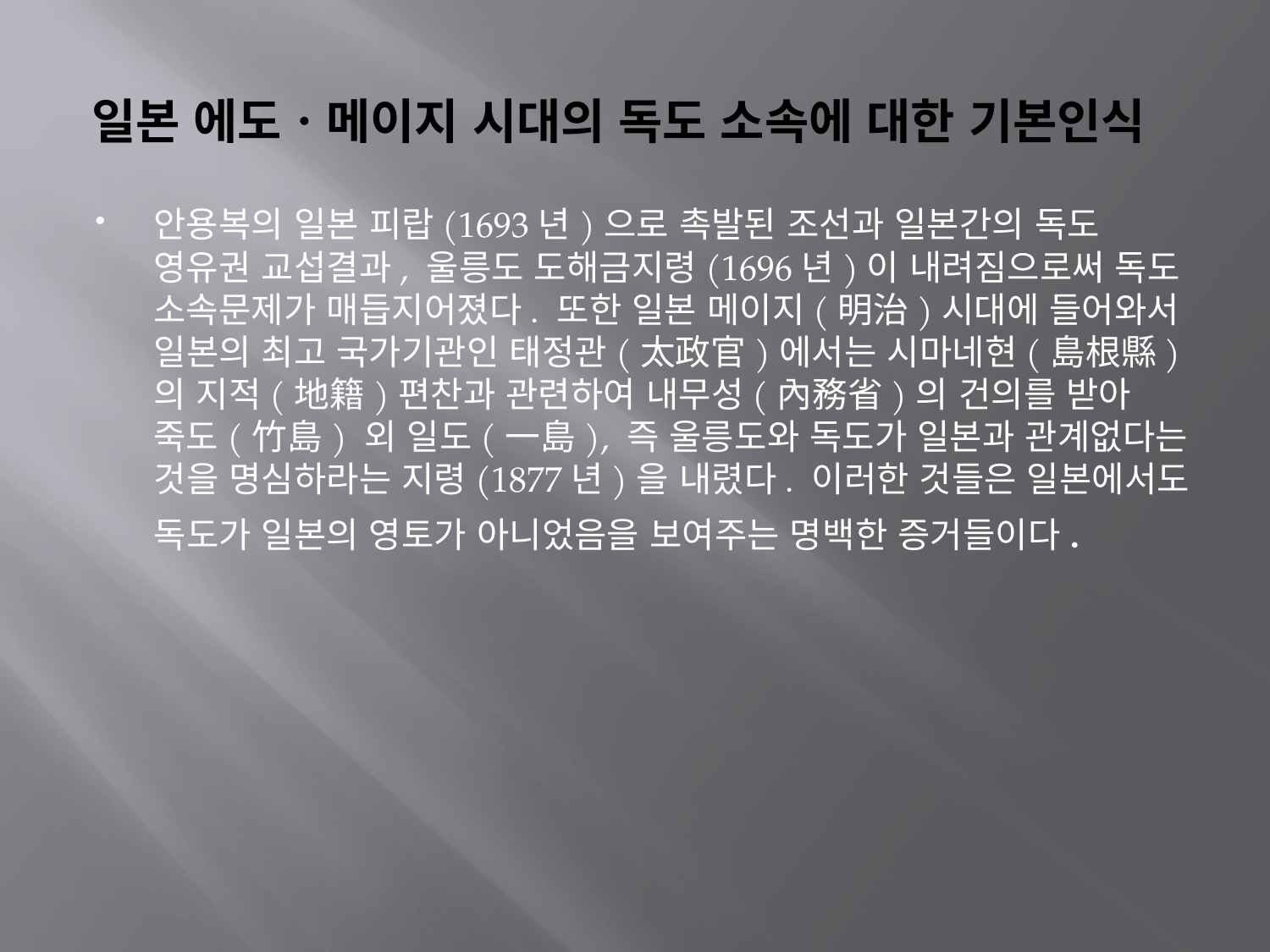

# 일본 에도ㆍ메이지 시대의 독도 소속에 대한 기본인식
안용복의 일본 피랍(1693년)으로 촉발된 조선과 일본간의 독도 영유권 교섭결과, 울릉도 도해금지령(1696년)이 내려짐으로써 독도 소속문제가 매듭지어졌다. 또한 일본 메이지(明治)시대에 들어와서 일본의 최고 국가기관인 태정관(太政官)에서는 시마네현(島根縣)의 지적(地籍)편찬과 관련하여 내무성(內務省)의 건의를 받아 죽도(竹島) 외 일도(一島), 즉 울릉도와 독도가 일본과 관계없다는 것을 명심하라는 지령(1877년)을 내렸다. 이러한 것들은 일본에서도 독도가 일본의 영토가 아니었음을 보여주는 명백한 증거들이다.